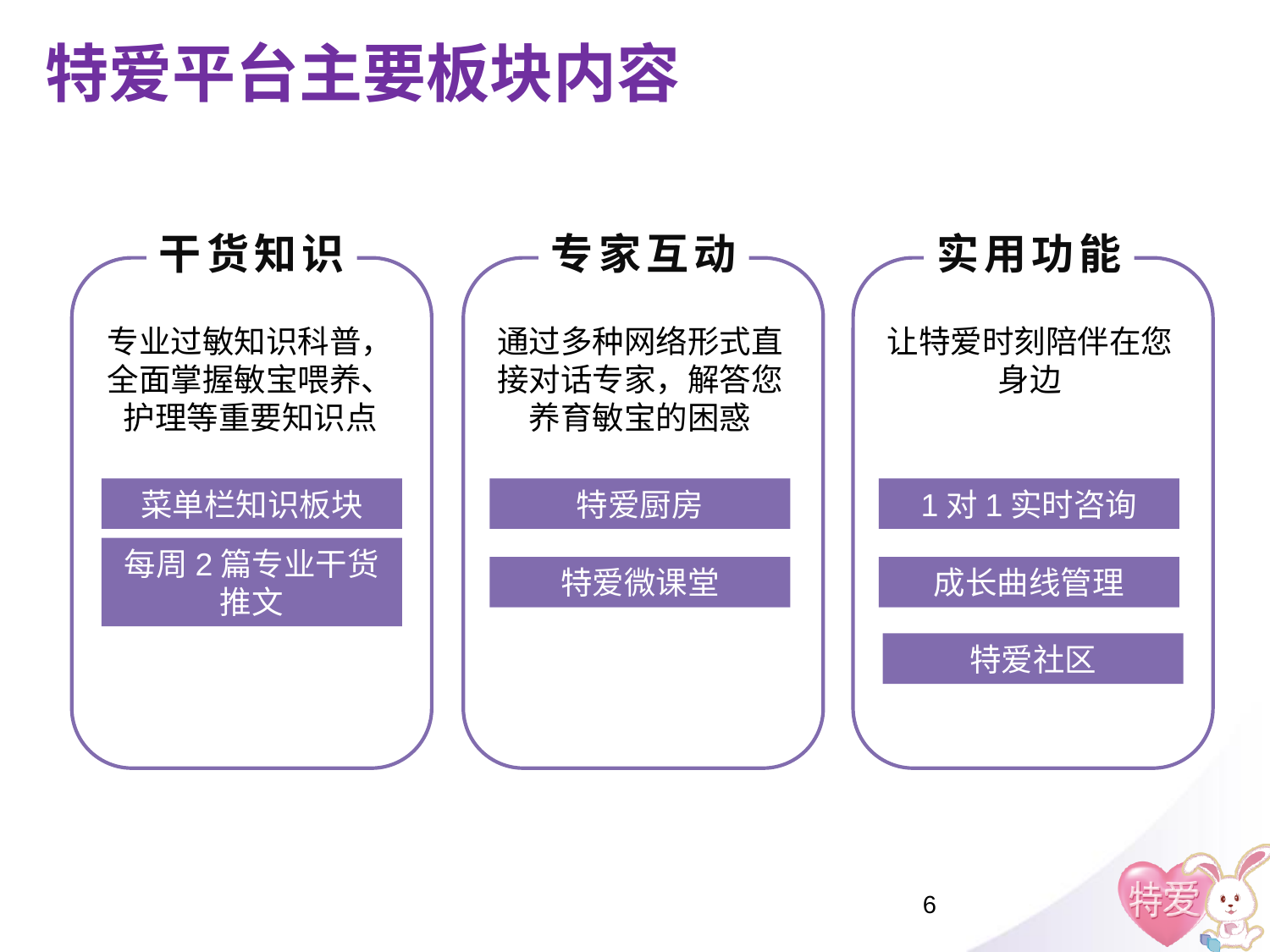

# 特爱平台主要板块内容
干货知识
专家互动
实用功能

专业过敏知识科普，全面掌握敏宝喂养、护理等重要知识点
通过多种网络形式直接对话专家，解答您养育敏宝的困惑
让特爱时刻陪伴在您身边
菜单栏知识板块
特爱厨房
1对1实时咨询
每周2篇专业干货
推文
特爱微课堂
成长曲线管理
特爱社区
6